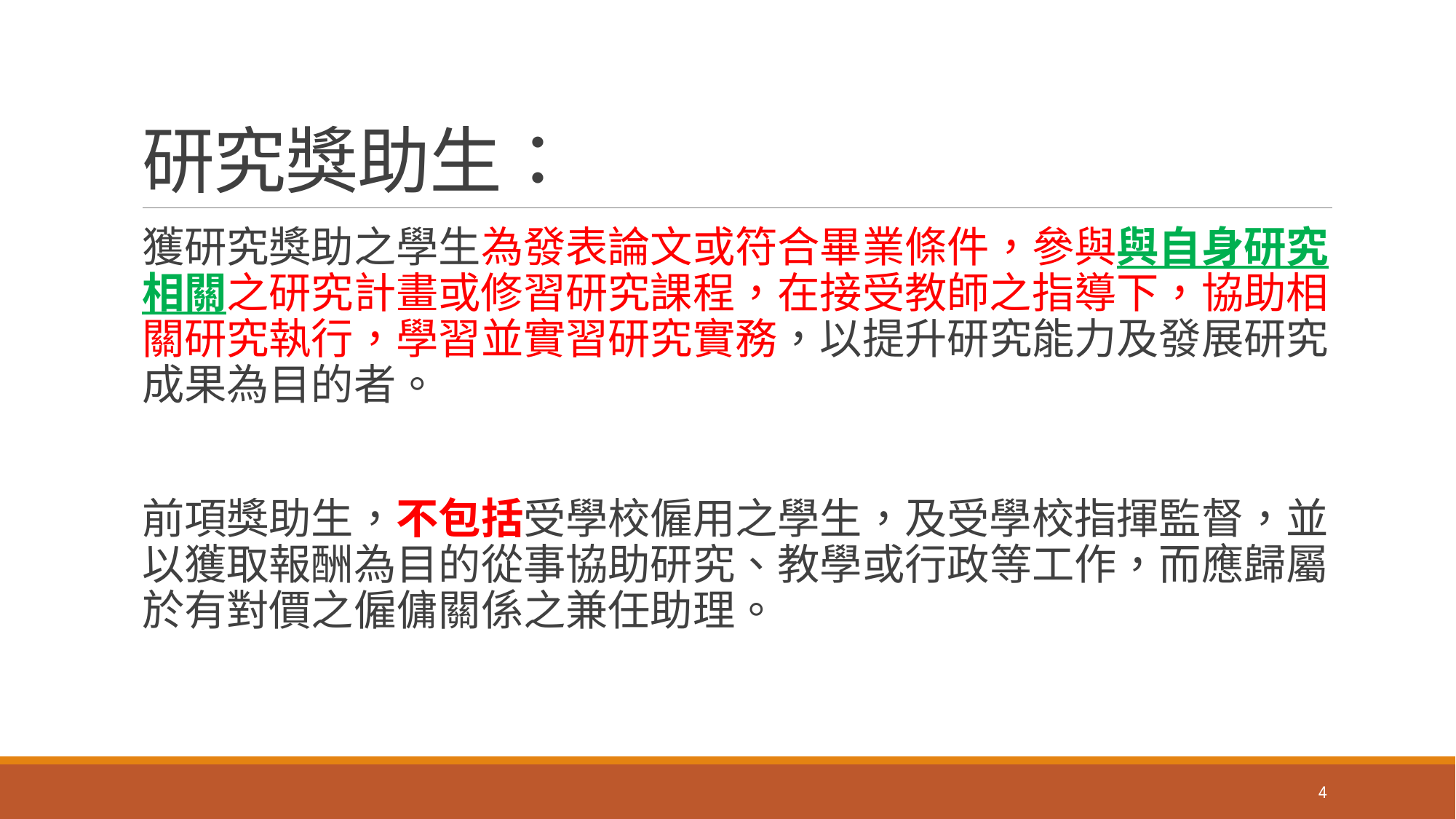

# 研究獎助生：
獲研究獎助之學生為發表論文或符合畢業條件，參與與自身研究相關之研究計畫或修習研究課程，在接受教師之指導下，協助相關研究執行，學習並實習研究實務，以提升研究能力及發展研究成果為目的者。

前項獎助生，不包括受學校僱用之學生，及受學校指揮監督，並以獲取報酬為目的從事協助研究、教學或行政等工作，而應歸屬於有對價之僱傭關係之兼任助理。

4